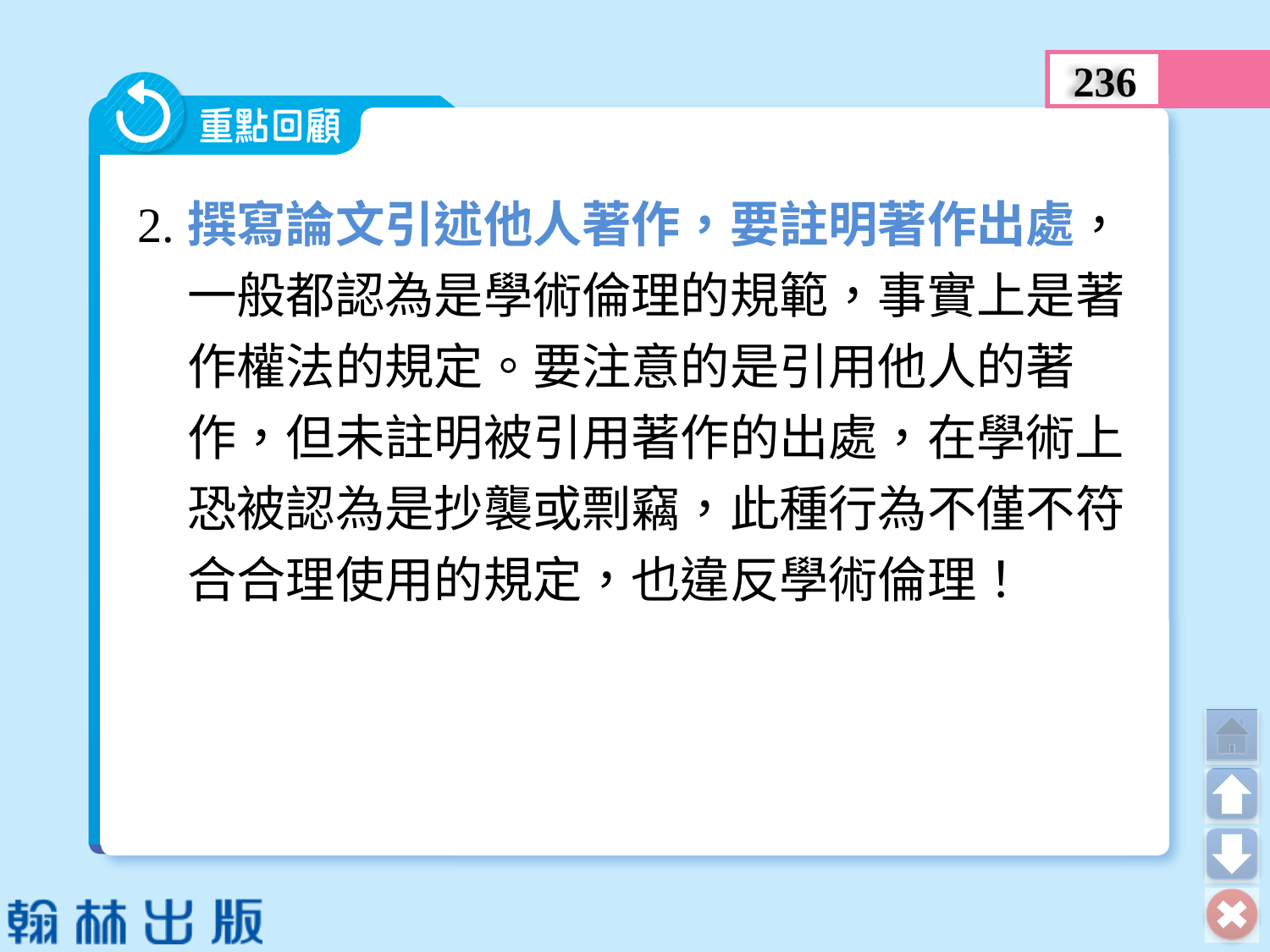

236
2.	撰寫論文引述他人著作，要註明著作出處，一般都認為是學術倫理的規範，事實上是著作權法的規定。要注意的是引用他人的著作，但未註明被引用著作的出處，在學術上恐被認為是抄襲或剽竊，此種行為不僅不符合合理使用的規定，也違反學術倫理！